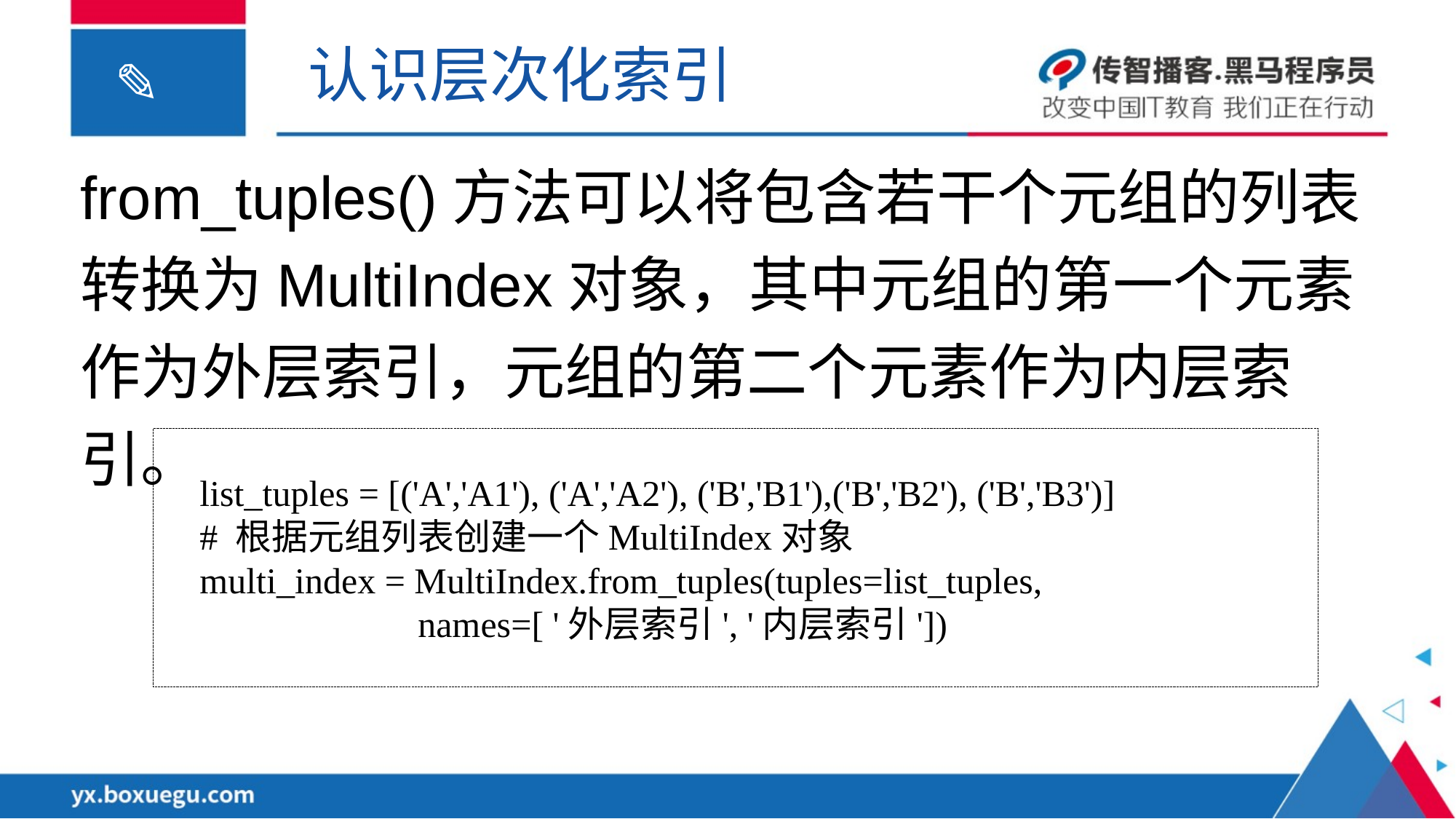

认识层次化索引
from_tuples()方法可以将包含若干个元组的列表转换为MultiIndex对象，其中元组的第一个元素作为外层索引，元组的第二个元素作为内层索引。

list_tuples = [('A','A1'), ('A','A2'), ('B','B1'),('B','B2'), ('B','B3')]
# 根据元组列表创建一个MultiIndex对象
multi_index = MultiIndex.from_tuples(tuples=list_tuples,
                        names=[ '外层索引', '内层索引'])